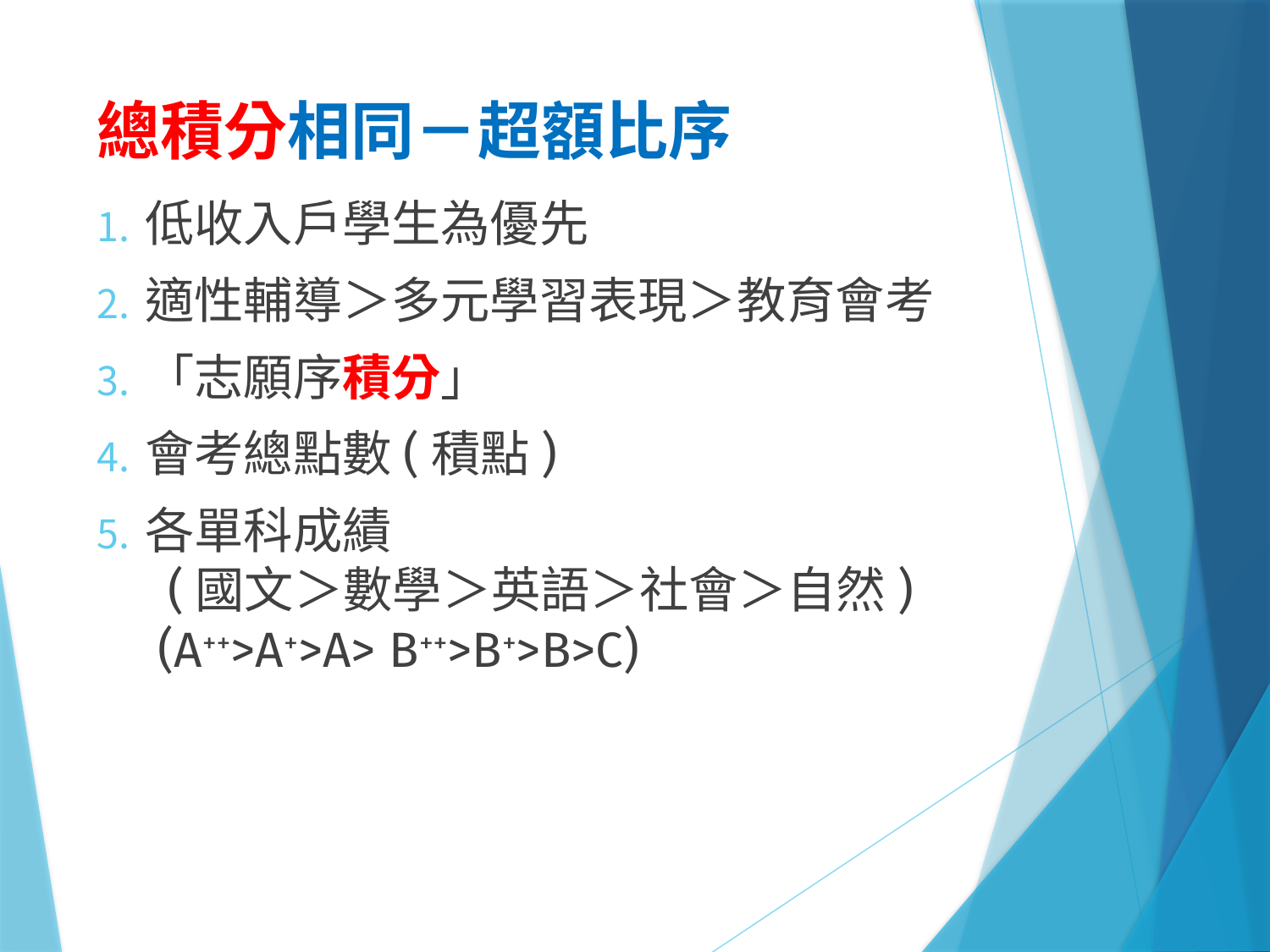

# 總積分相同－超額比序
低收入戶學生為優先
適性輔導＞多元學習表現＞教育會考
「志願序積分」
會考總點數(積點)
各單科成績
 (國文＞數學＞英語＞社會＞自然)
 (A++>A+>A> B++>B+>B>C)